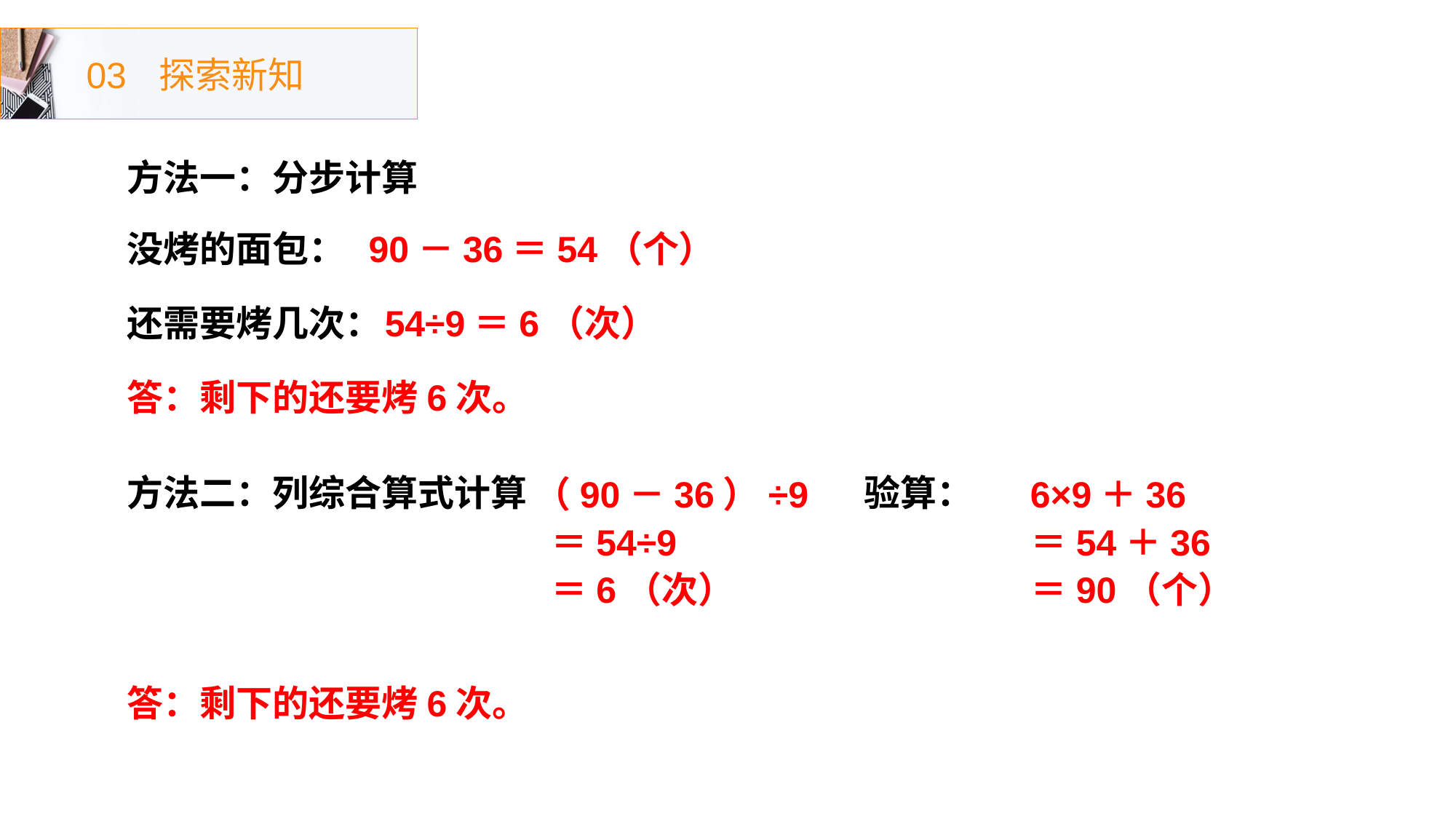

03
探索新知
方法一：分步计算
没烤的面包：
90－36＝54（个）
还需要烤几次：
54÷9＝6（次）
答：剩下的还要烤6次。
  （90－36）÷9
    ＝54÷9
    ＝6（次）
    6×9＋36
    ＝54＋36
    ＝90（个）
方法二：列综合算式计算
验算：
答：剩下的还要烤6次。